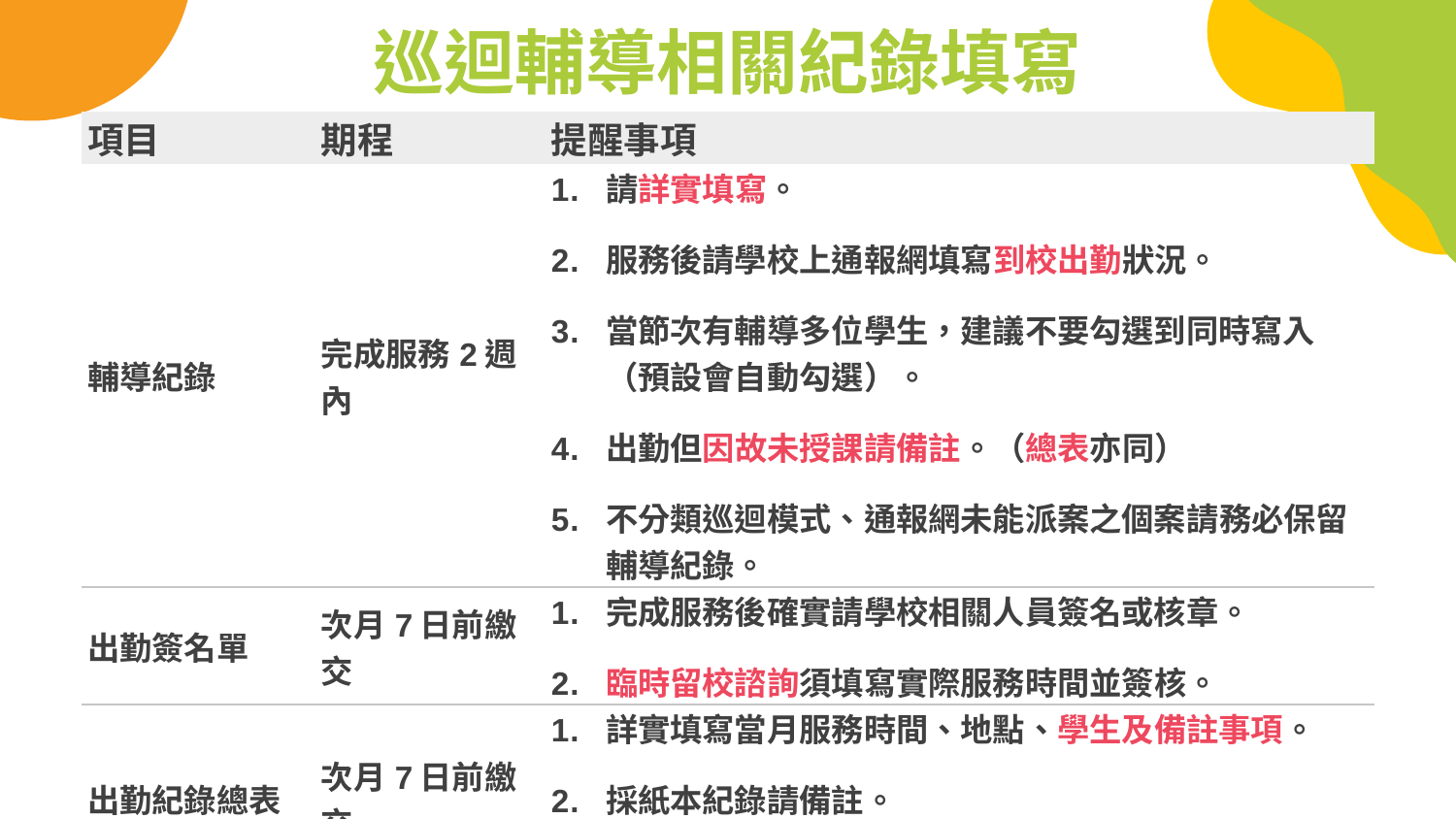

# 巡迴輔導相關紀錄填寫
| 項目 | 期程 | 提醒事項 |
| --- | --- | --- |
| 輔導紀錄 | 完成服務2週內 | 請詳實填寫。 服務後請學校上通報網填寫到校出勤狀況。 當節次有輔導多位學生，建議不要勾選到同時寫入（預設會自動勾選）。 出勤但因故未授課請備註。（總表亦同） 不分類巡迴模式、通報網未能派案之個案請務必保留輔導紀錄。 |
| 出勤簽名單 | 次月7日前繳交 | 完成服務後確實請學校相關人員簽名或核章。 臨時留校諮詢須填寫實際服務時間並簽核。 |
| 出勤紀錄總表 | 次月7日前繳交 | 詳實填寫當月服務時間、地點、學生及備註事項。 採紙本紀錄請備註。 以實體教學為主，採線上教學請備註。 |